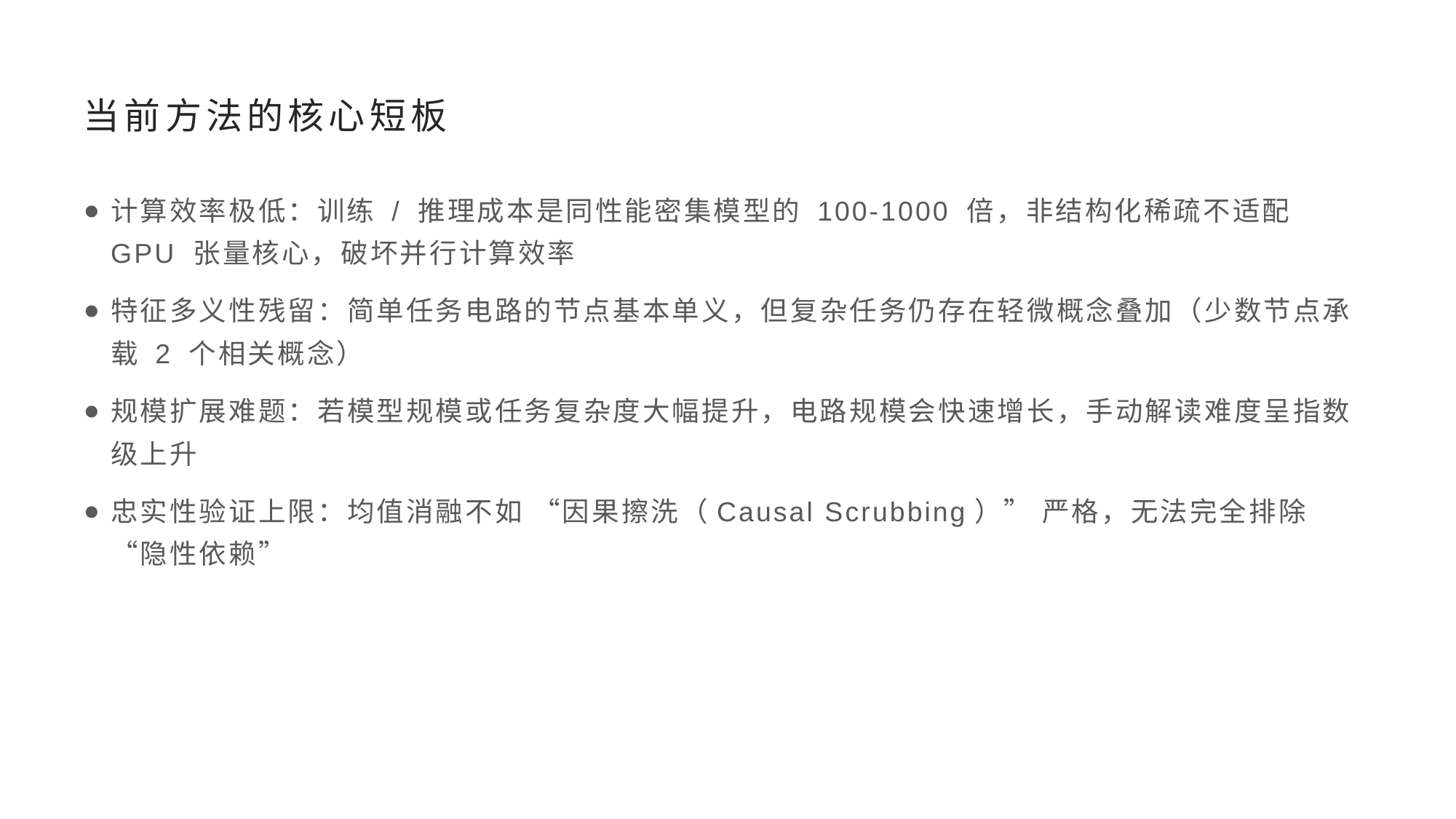

# 当前方法的核心短板
计算效率极低：训练 / 推理成本是同性能密集模型的 100-1000 倍，非结构化稀疏不适配 GPU 张量核心，破坏并行计算效率
特征多义性残留：简单任务电路的节点基本单义，但复杂任务仍存在轻微概念叠加（少数节点承载 2 个相关概念）
规模扩展难题：若模型规模或任务复杂度大幅提升，电路规模会快速增长，手动解读难度呈指数级上升
忠实性验证上限：均值消融不如 “因果擦洗（Causal Scrubbing）” 严格，无法完全排除 “隐性依赖”